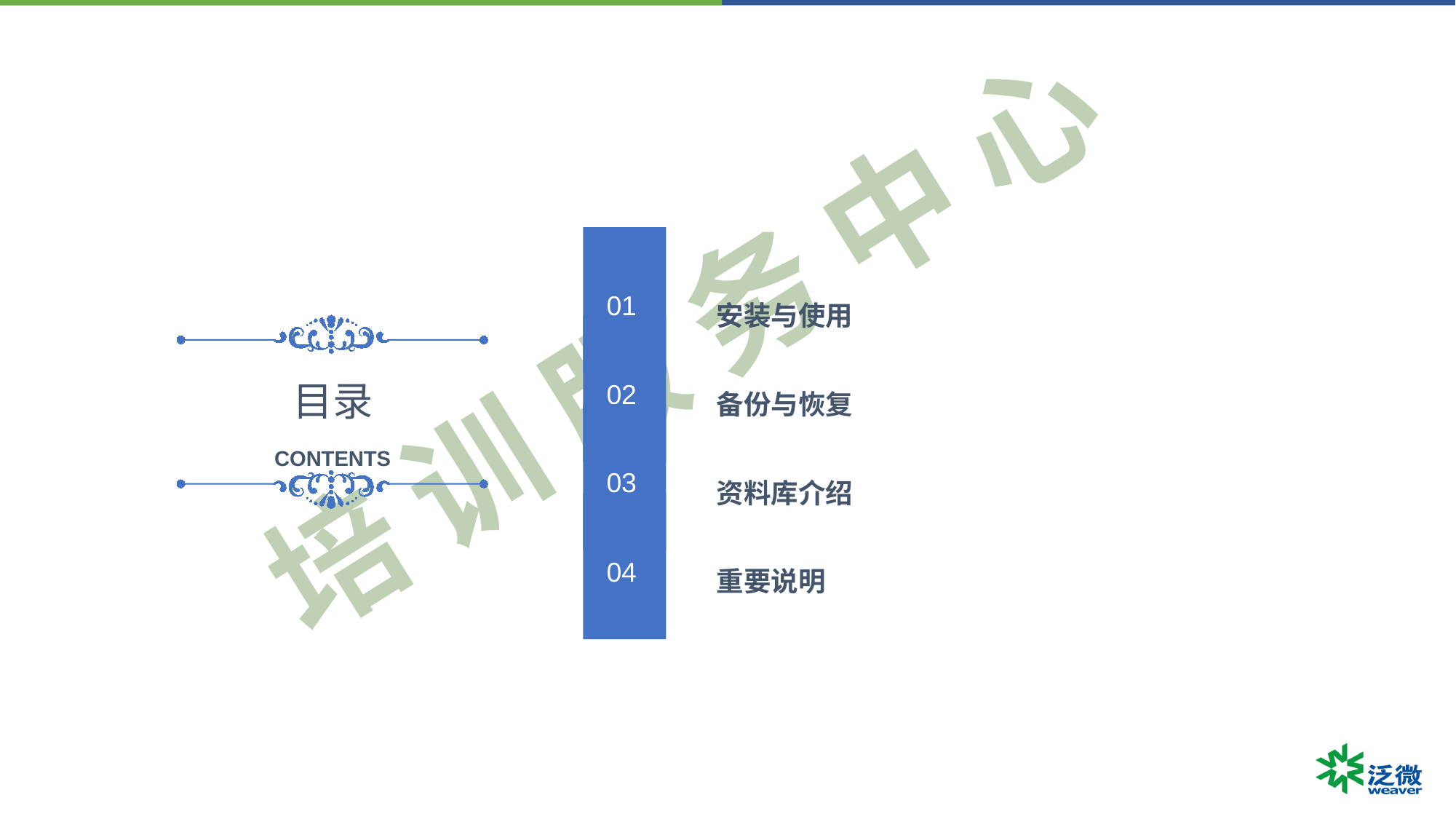

01
安装与使用

  02
备份与恢复
目录
  03
资料库介绍
CONTENTS

  04
重要说明